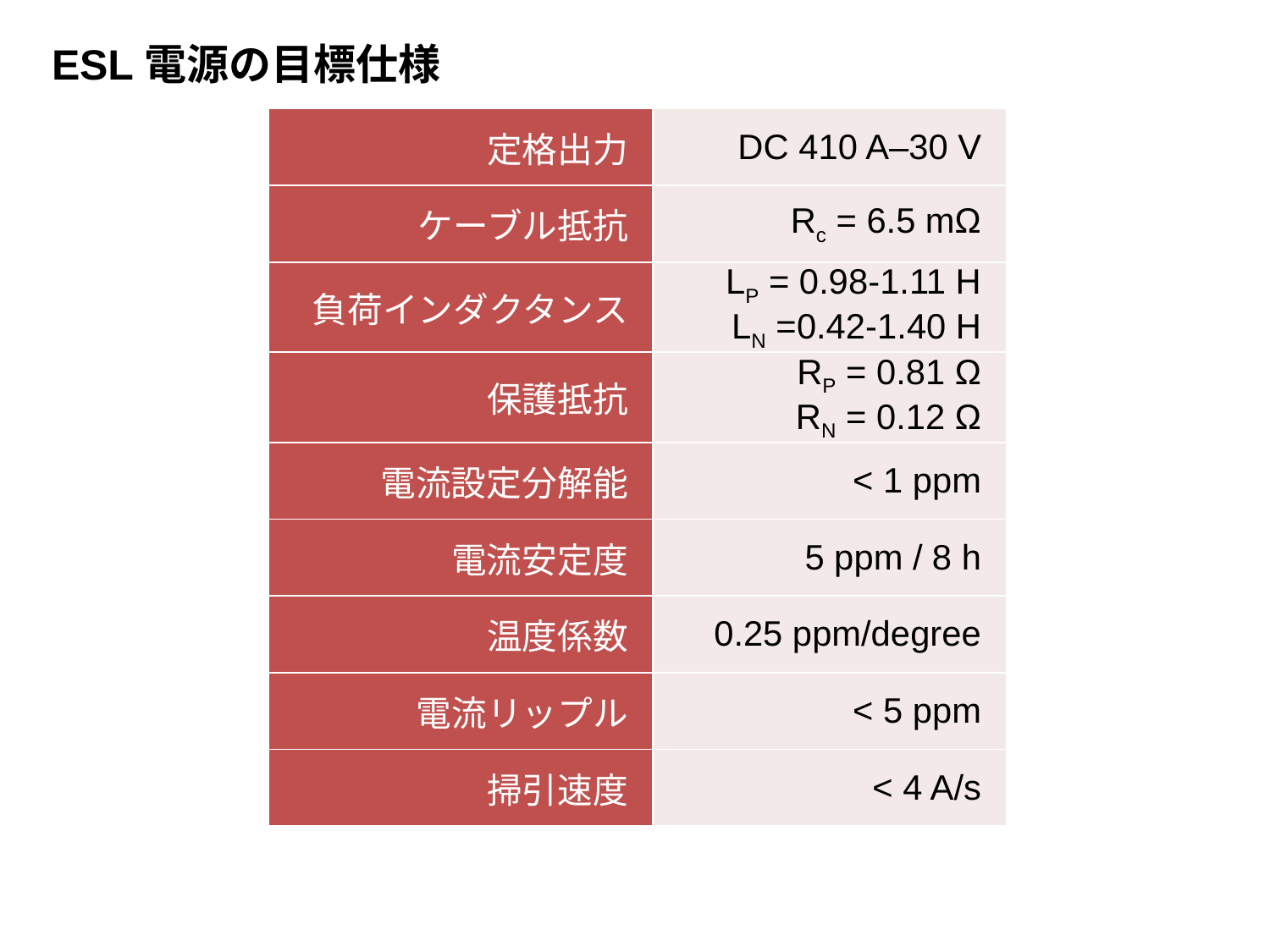

ESL電源の目標仕様
| 定格出力 | DC 410 A–30 V |
| --- | --- |
| ケーブル抵抗 | Rc = 6.5 mΩ |
| 負荷インダクタンス | LP = 0.98-1.11 H LN =0.42-1.40 H |
| 保護抵抗 | RP = 0.81 Ω RN = 0.12 Ω |
| 電流設定分解能 | < 1 ppm |
| 電流安定度 | 5 ppm / 8 h |
| 温度係数 | 0.25 ppm/degree |
| 電流リップル | < 5 ppm |
| 掃引速度 | < 4 A/s |